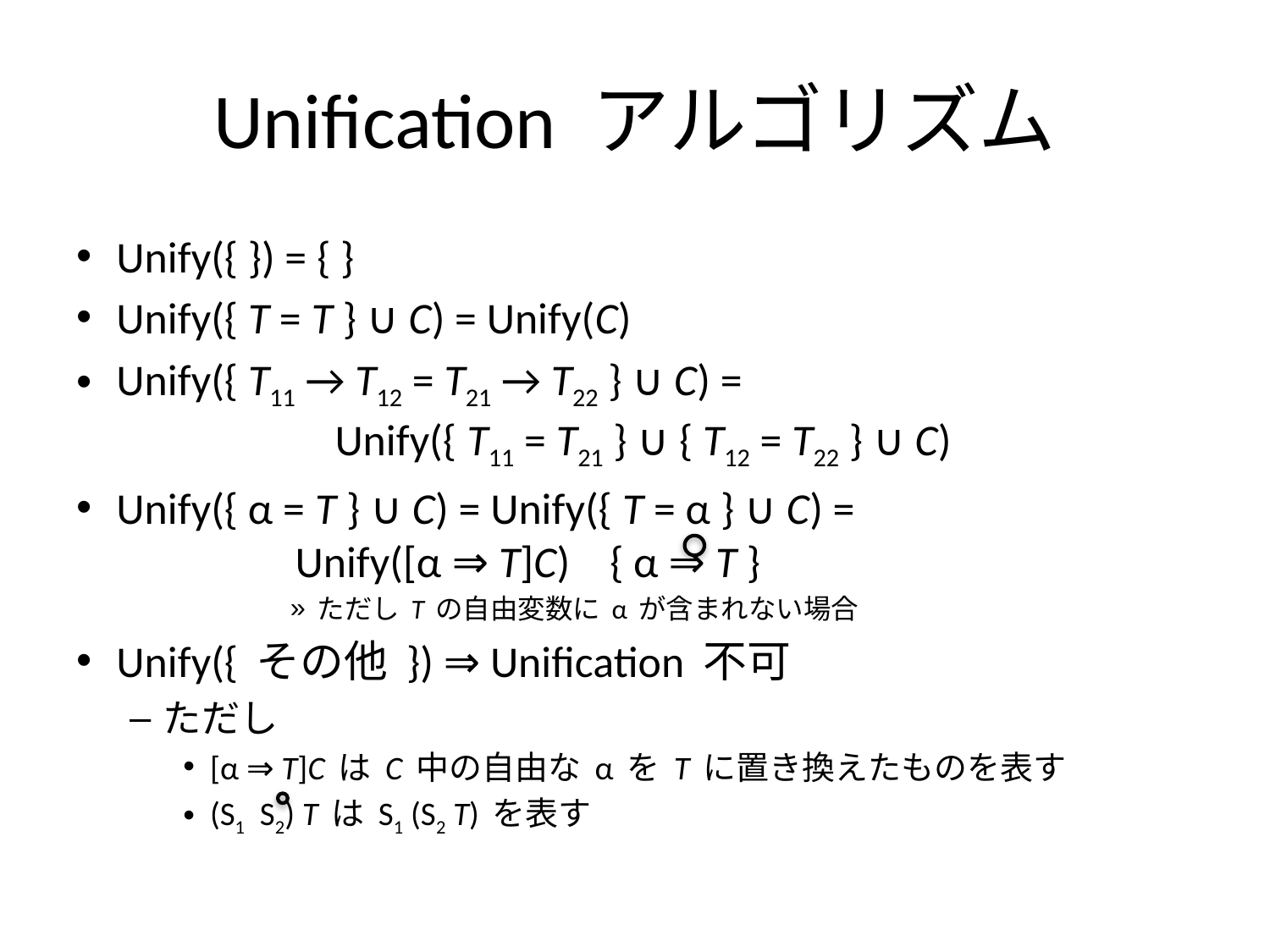

# Unification アルゴリズム
Unify({ }) = { }
Unify({ T = T } ∪ C) = Unify(C)
Unify({ T11 → T12 = T21 → T22 } ∪ C) =
                      Unify({ T11 = T21 } ∪ { T12 = T22 } ∪ C)
Unify({ α = T } ∪ C) = Unify({ T = α } ∪ C) =
                  Unify([α ⇒ T]C)    { α ⇒ T }
ただし T の自由変数に α が含まれない場合
Unify({ その他 }) ⇒ Unification 不可
ただし
[α ⇒ T]C は C 中の自由な α を T に置き換えたものを表す
(S1  S2) T は S1 (S2 T) を表す